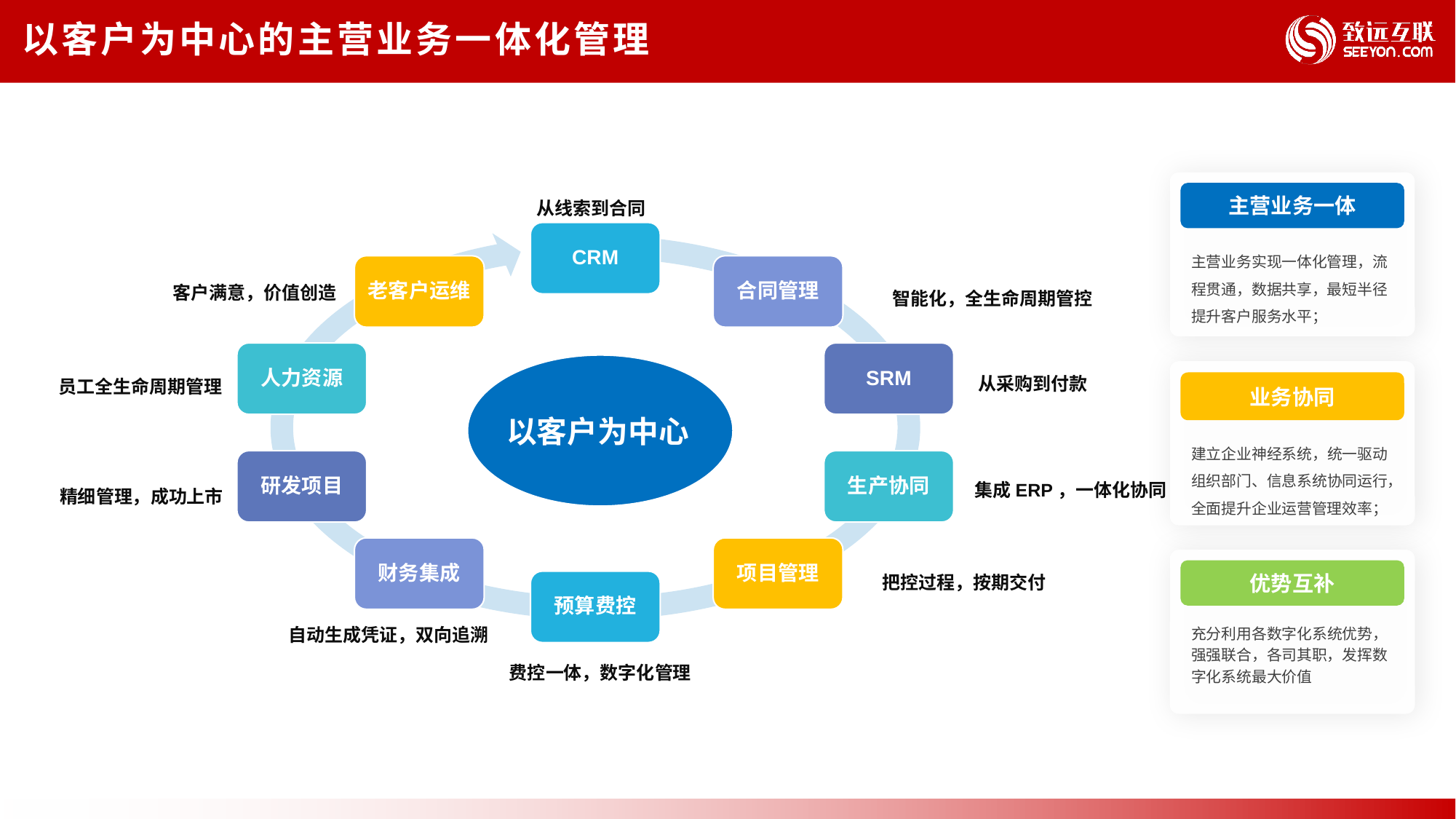

以客户为中心的主营业务一体化管理

主营业务一体
主营业务实现一体化管理，流程贯通，数据共享，最短半径提升客户服务水平；

业务协同
建立企业神经系统，统一驱动组织部门、信息系统协同运行，全面提升企业运营管理效率；

优势互补
充分利用各数字化系统优势，强强联合，各司其职，发挥数字化系统最大价值
从线索到合同

CRM

老客户运维

合同管理

SRM

人力资源
以客户为中心

研发项目

生产协同

项目管理

财务集成

预算费控
客户满意，价值创造
智能化，全生命周期管控
从采购到付款
员工全生命周期管理
集成ERP，一体化协同
精细管理，成功上市
把控过程，按期交付
自动生成凭证，双向追溯
费控一体，数字化管理